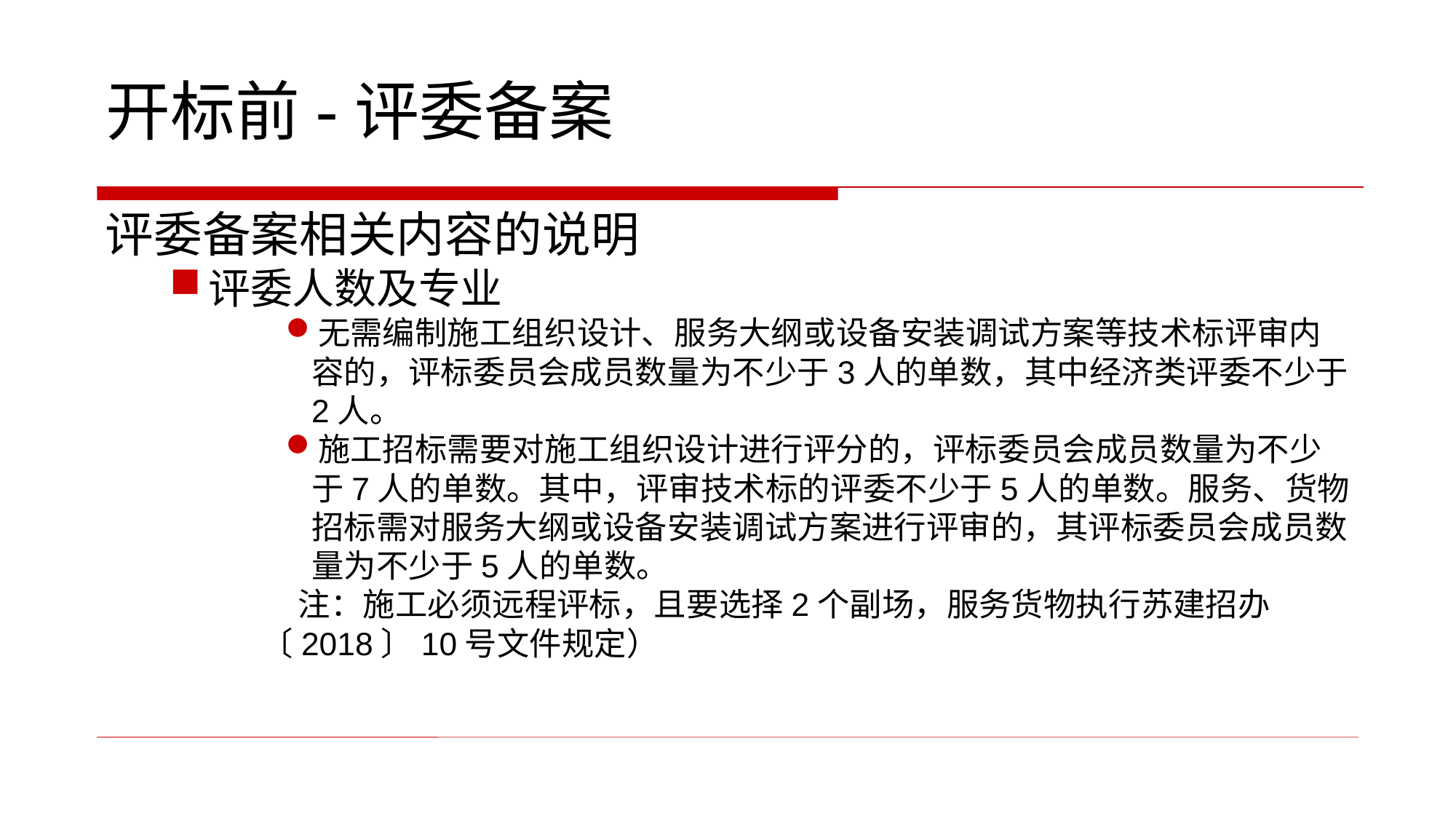

开标前-评委备案
评委备案相关内容的说明
评委人数及专业
无需编制施工组织设计、服务大纲或设备安装调试方案等技术标评审内容的，评标委员会成员数量为不少于3人的单数，其中经济类评委不少于2人。
施工招标需要对施工组织设计进行评分的，评标委员会成员数量为不少于7人的单数。其中，评审技术标的评委不少于5人的单数。服务、货物招标需对服务大纲或设备安装调试方案进行评审的，其评标委员会成员数量为不少于5人的单数。
    注：施工必须远程评标，且要选择2个副场，服务货物执行苏建招办〔2018〕10号文件规定）